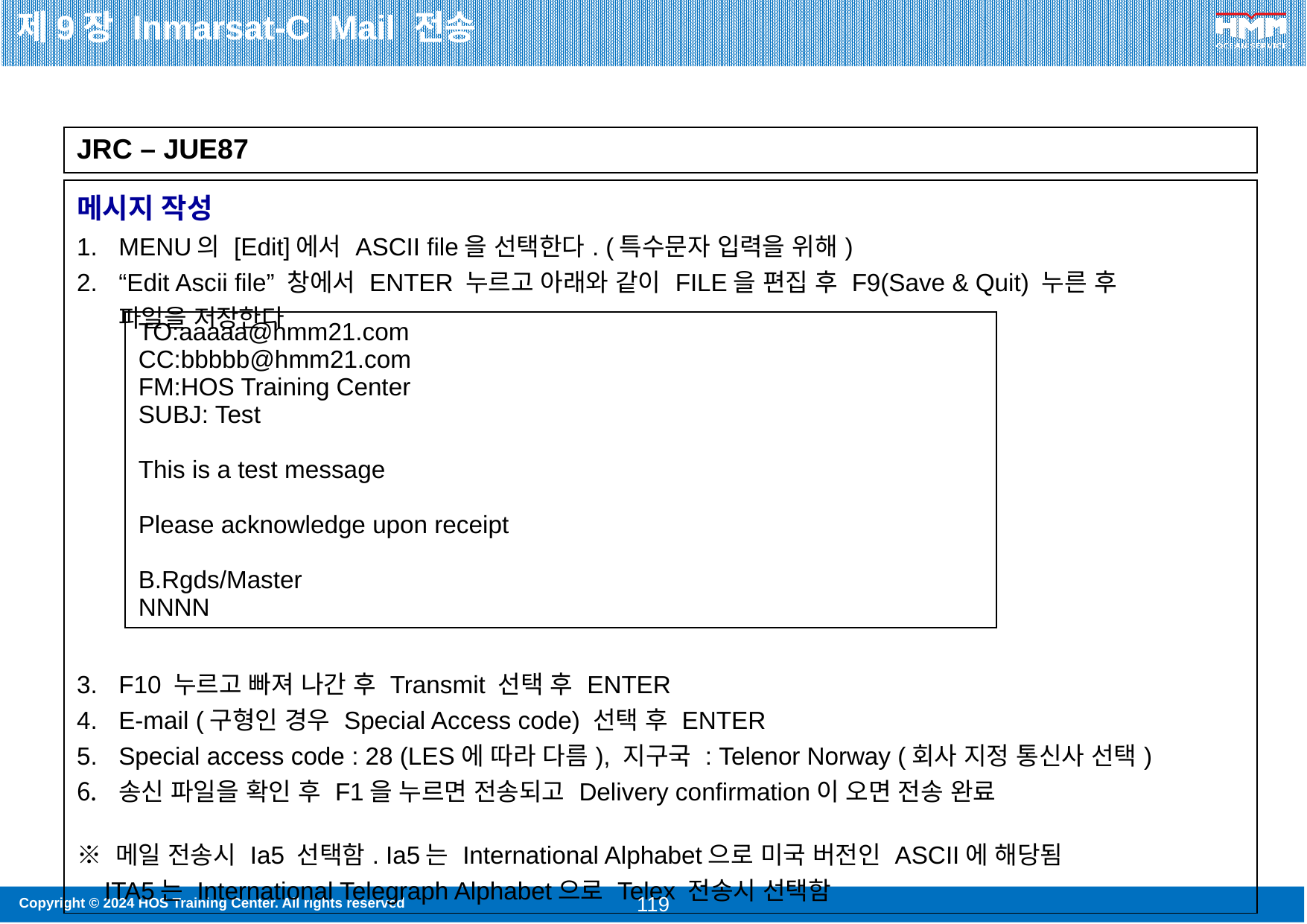

제9장 Inmarsat-C  Mail 전송
| JRC – JUE87 |
| --- |
| 메시지 작성 MENU의 [Edit]에서 ASCII file을 선택한다. (특수문자 입력을 위해) “Edit Ascii file” 창에서 ENTER 누르고 아래와 같이 FILE을 편집 후 F9(Save & Quit) 누른 후 파일을 저장한다 F10 누르고 빠져 나간 후 Transmit 선택 후 ENTER E-mail (구형인 경우 Special Access code) 선택 후 ENTER Special access code : 28 (LES에 따라 다름), 지구국 : Telenor Norway (회사 지정 통신사 선택) 송신 파일을 확인 후 F1을 누르면 전송되고 Delivery confirmation이 오면 전송 완료 ※ 메일 전송시 Ia5 선택함. Ia5는 International Alphabet으로 미국 버전인 ASCII에 해당됨 ITA5는 International Telegraph Alphabet으로 Telex 전송시 선택함 |
| --- |
| TO:aaaaa@hmm21.com CC:bbbbb@hmm21.com FM:HOS Training Center SUBJ: Test This is a test message Please acknowledge upon receipt B.Rgds/Master NNNN |
| --- |
119